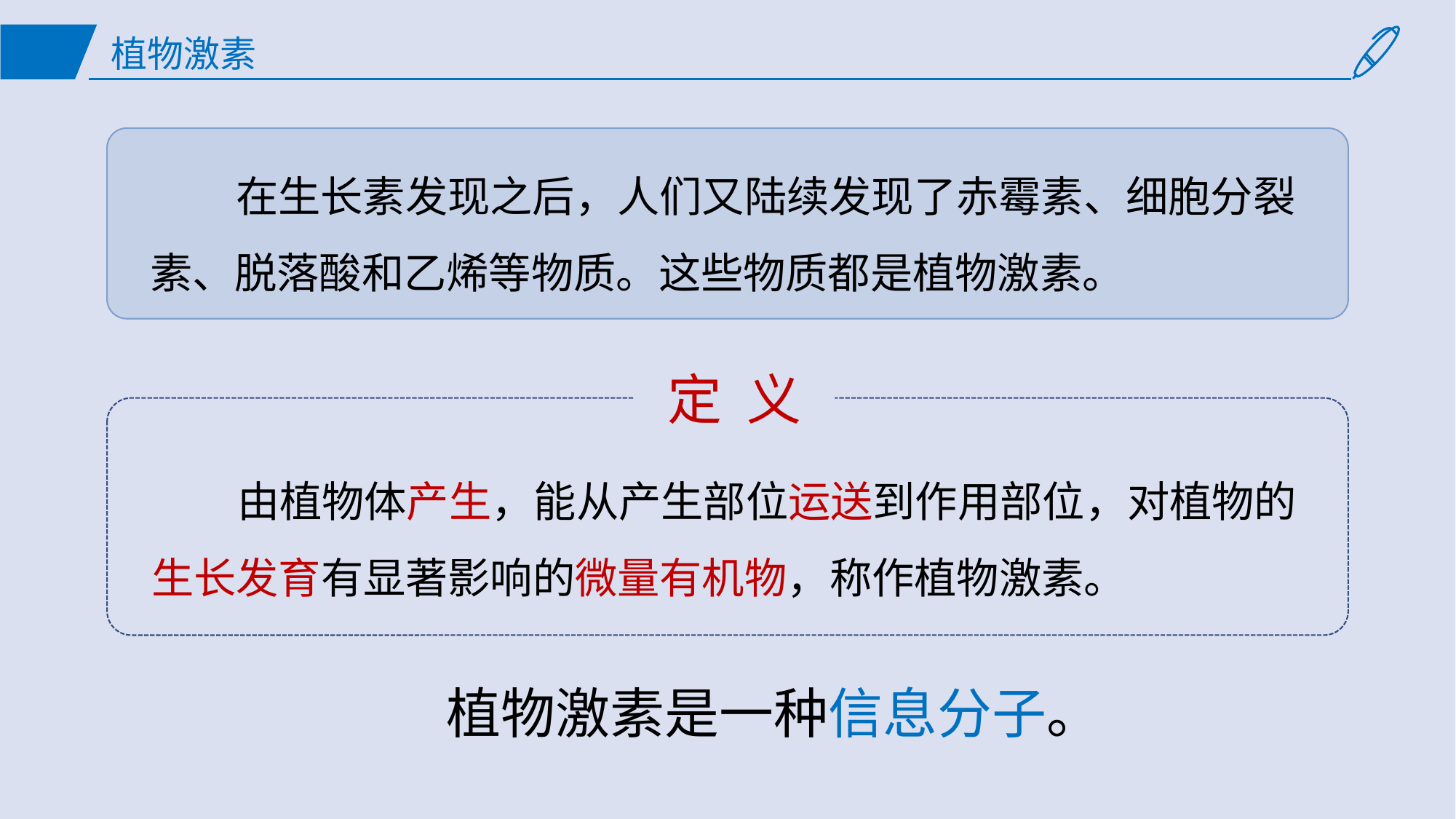

# 植物激素

        在生长素发现之后，人们又陆续发现了赤霉素、细胞分裂素、脱落酸和乙烯等物质。这些物质都是植物激素。
定  义

        由植物体产生，能从产生部位运送到作用部位，对植物的生长发育有显著影响的微量有机物，称作植物激素。
植物激素是一种信息分子。